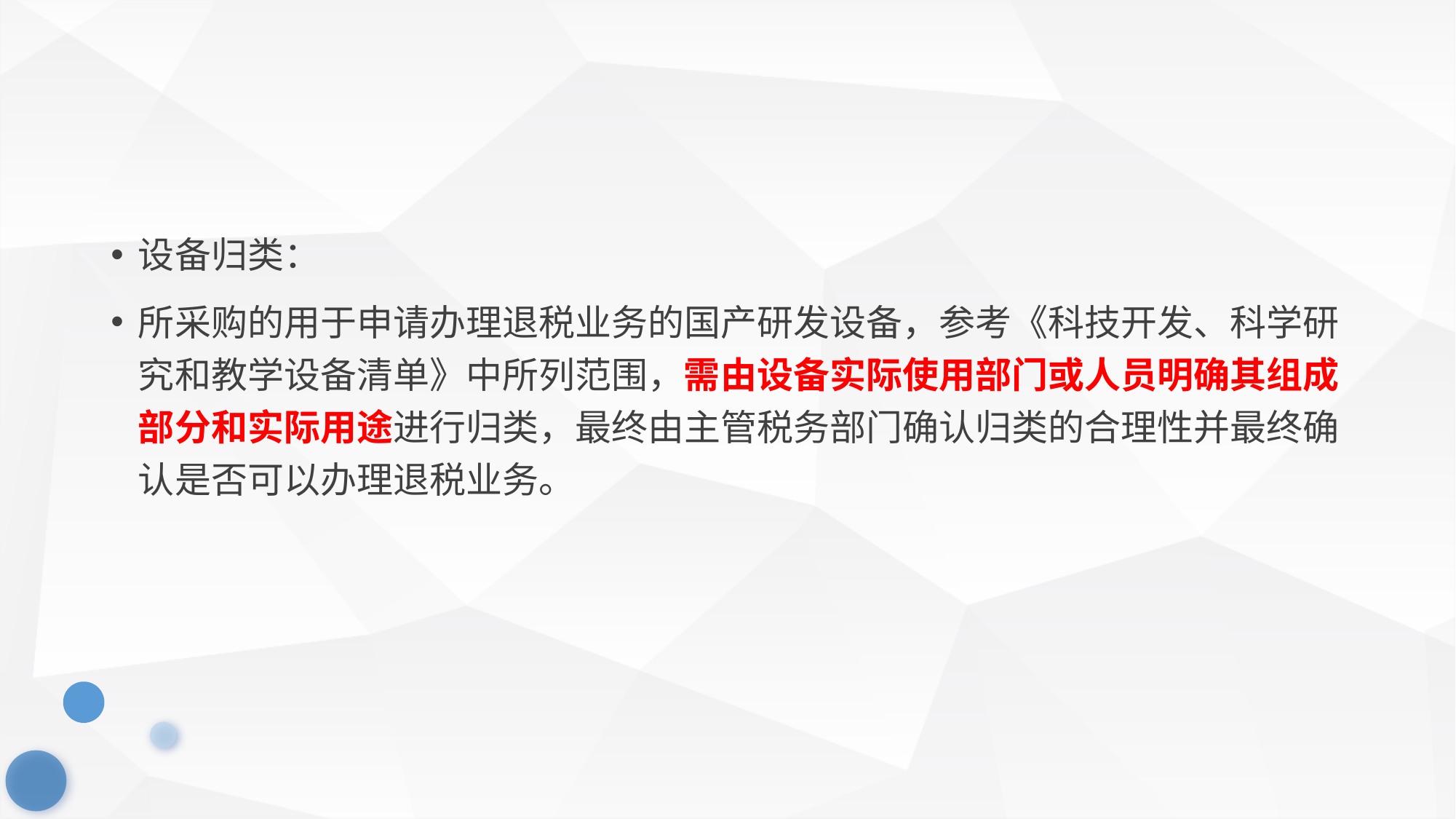

设备归类：
所采购的用于申请办理退税业务的国产研发设备，参考《科技开发、科学研究和教学设备清单》中所列范围，需由设备实际使用部门或人员明确其组成部分和实际用途进行归类，最终由主管税务部门确认归类的合理性并最终确认是否可以办理退税业务。